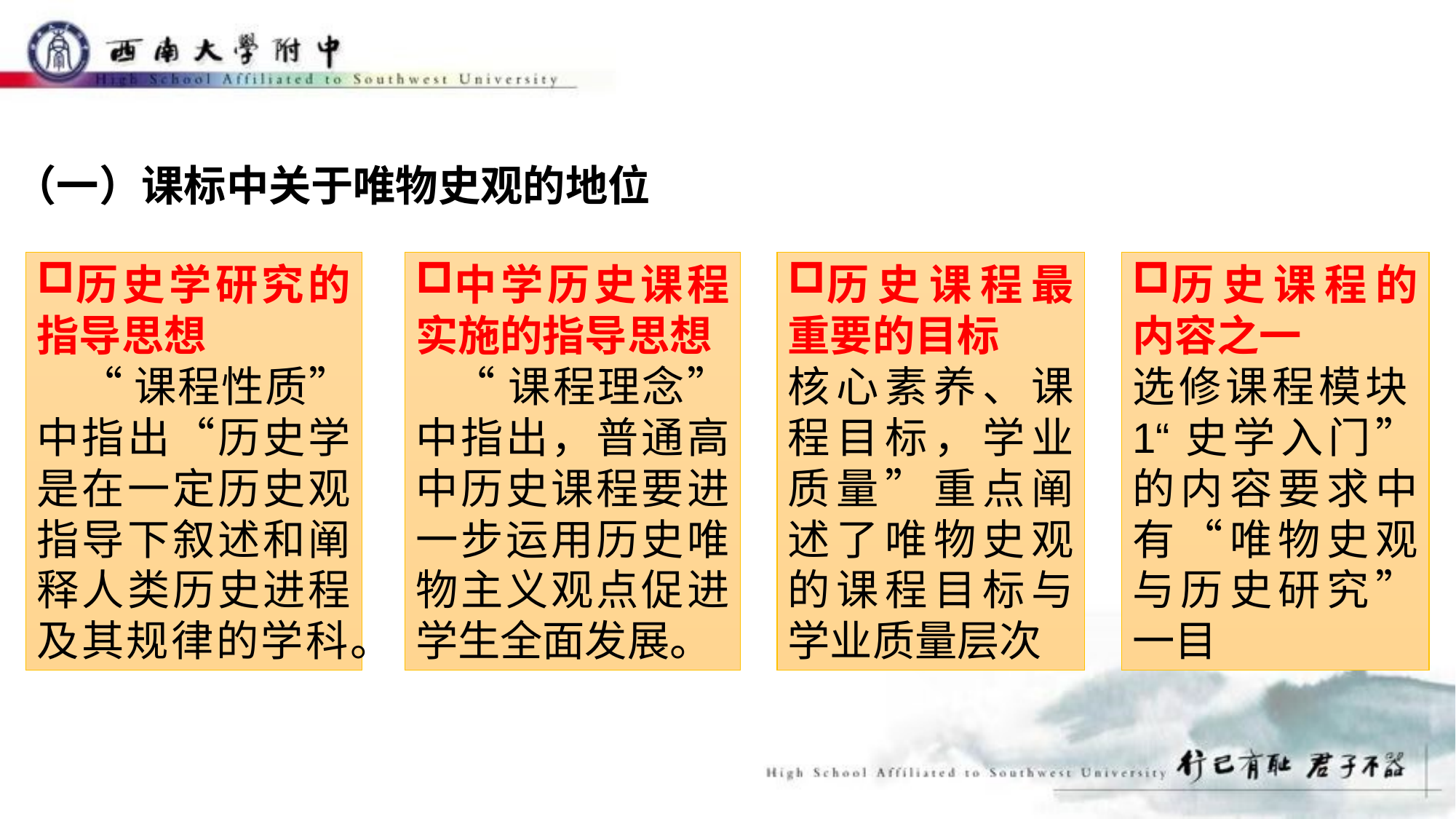

（一）课标中关于唯物史观的地位
历史学研究的指导思想
    “课程性质”中指出“历史学是在一定历史观指导下叙述和阐 释人类历史进程及其规律的学科。
中学历史课程实施的指导思想
   “课程理念”中指出，普通高中历史课程要进一步运用历史唯物主义观点促进学生全面发展。
历史课程最重要的目标
核心素养、课程目标，学业质量”重点阐述了唯物史观的课程目标与学业质量层次
历史课程的内容之一
选修课程模块1“史学入门”的内容要求中有“唯物史观与历史研究”一目